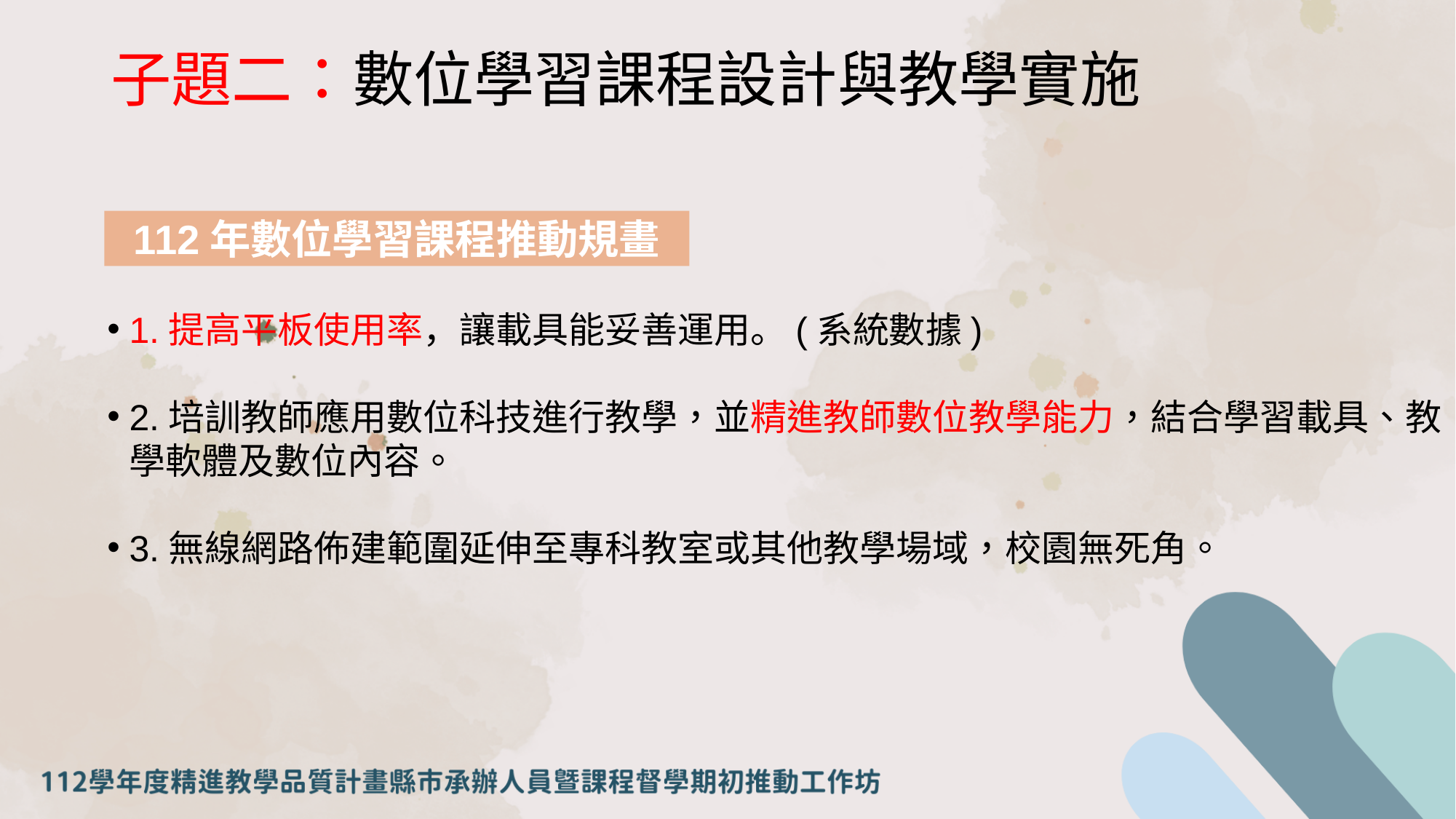

子題二：數位學習課程設計與教學實施
112年數位學習課程推動規畫
1.提高平板使用率，讓載具能妥善運用。(系統數據)

2.培訓教師應用數位科技進行教學，並精進教師數位教學能力，結合學習載具、教學軟體及數位內容。

3.無線網路佈建範圍延伸至專科教室或其他教學場域，校園無死角。